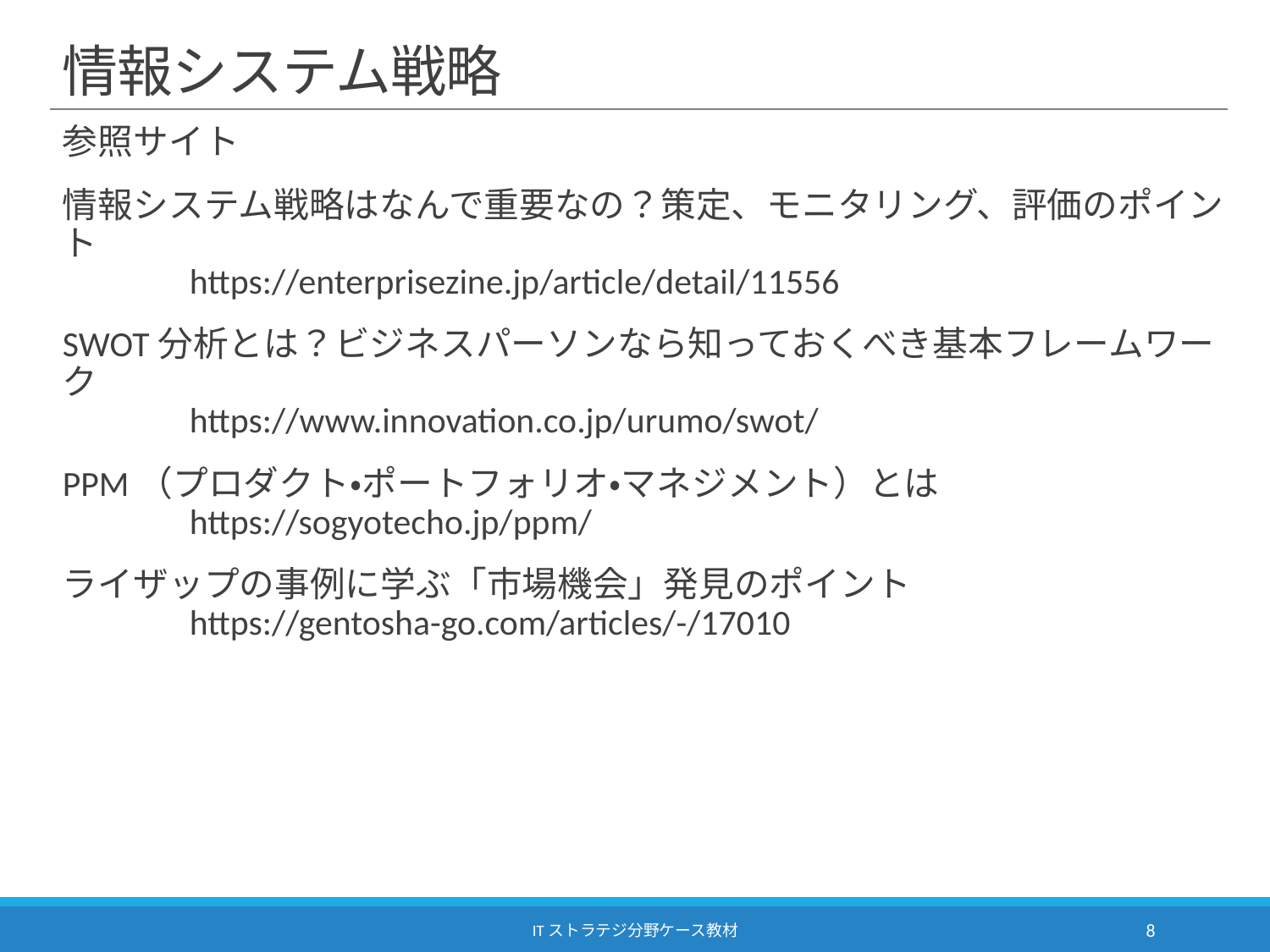

# 情報システム戦略
参照サイト
情報システム戦略はなんで重要なの？策定、モニタリング、評価のポイント
	https://enterprisezine.jp/article/detail/11556
SWOT分析とは？ビジネスパーソンなら知っておくべき基本フレームワーク
	https://www.innovation.co.jp/urumo/swot/
PPM（プロダクト・ポートフォリオ・マネジメント）とは
	https://sogyotecho.jp/ppm/
ライザップの事例に学ぶ「市場機会」発見のポイント
	https://gentosha-go.com/articles/-/17010

ITストラテジ分野ケース教材
8